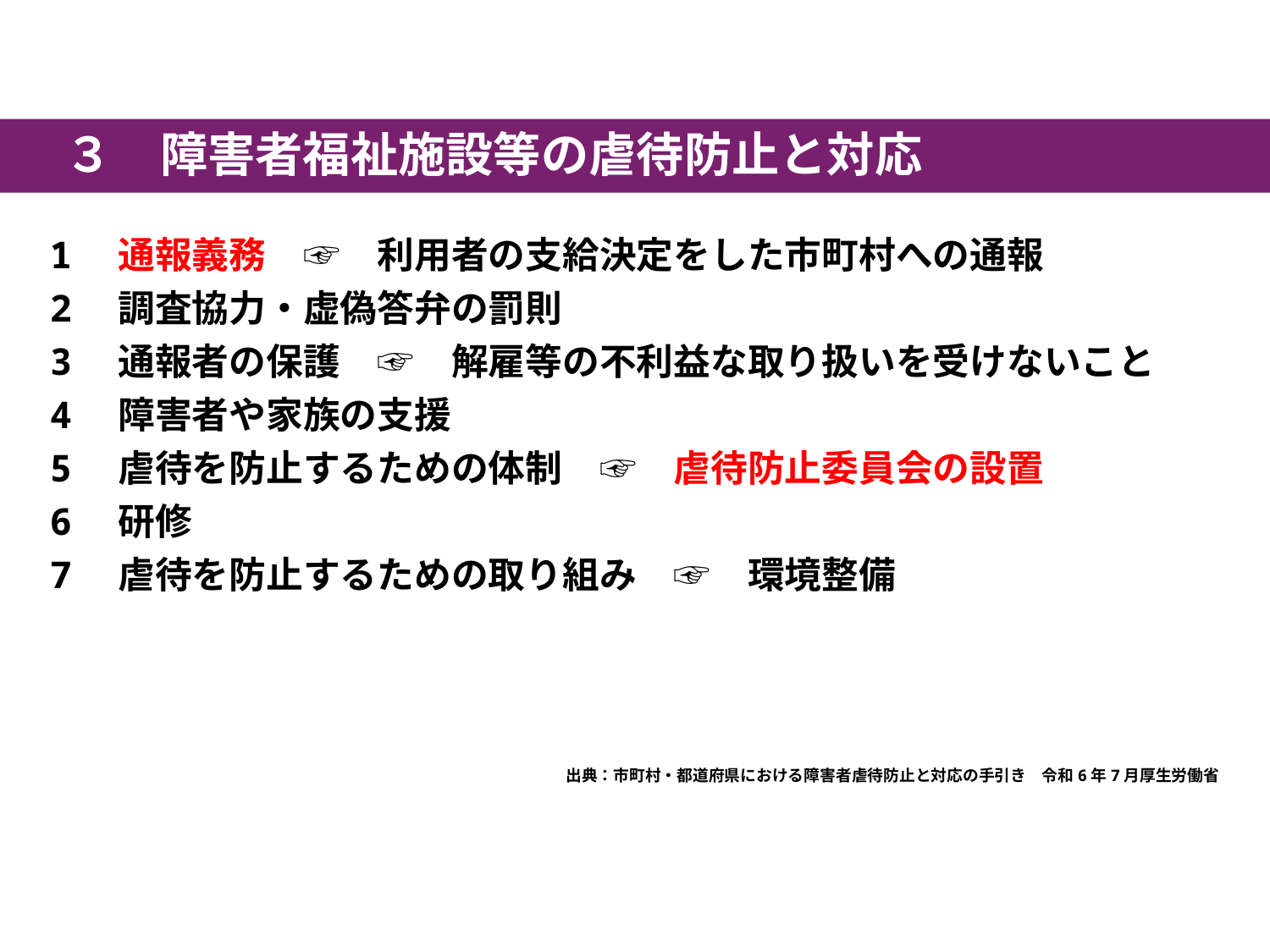

３　障害者福祉施設等の虐待防止と対応
1　通報義務　☞　利用者の支給決定をした市町村への通報
2　調査協力・虚偽答弁の罰則
3　通報者の保護　☞　解雇等の不利益な取り扱いを受けないこと
4　障害者や家族の支援
5　虐待を防止するための体制　☞　虐待防止委員会の設置
6　研修
7　虐待を防止するための取り組み　☞　環境整備
出典：市町村・都道府県における障害者虐待防止と対応の手引き　令和6年7月厚生労働省